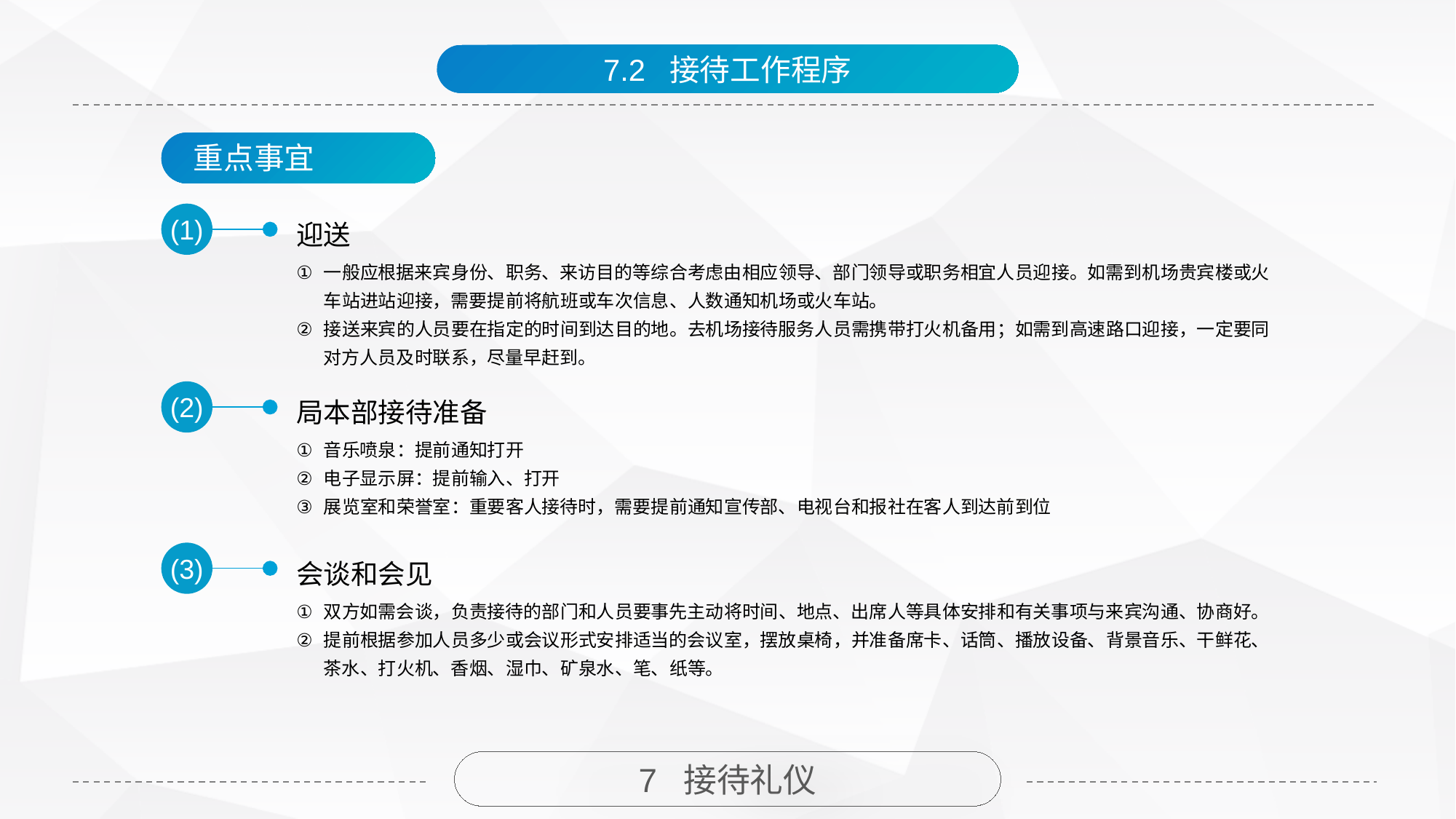

7.2  接待工作程序

重点事宜
迎送
(1)
一般应根据来宾身份、职务、来访目的等综合考虑由相应领导、部门领导或职务相宜人员迎接。如需到机场贵宾楼或火车站进站迎接，需要提前将航班或车次信息、人数通知机场或火车站。
接送来宾的人员要在指定的时间到达目的地。去机场接待服务人员需携带打火机备用；如需到高速路口迎接，一定要同对方人员及时联系，尽量早赶到。
局本部接待准备
(2)
音乐喷泉：提前通知打开
电子显示屏：提前输入、打开
展览室和荣誉室：重要客人接待时，需要提前通知宣传部、电视台和报社在客人到达前到位
会谈和会见
(3)
双方如需会谈，负责接待的部门和人员要事先主动将时间、地点、出席人等具体安排和有关事项与来宾沟通、协商好。
提前根据参加人员多少或会议形式安排适当的会议室，摆放桌椅，并准备席卡、话筒、播放设备、背景音乐、干鲜花、茶水、打火机、香烟、湿巾、矿泉水、笔、纸等。
7  接待礼仪